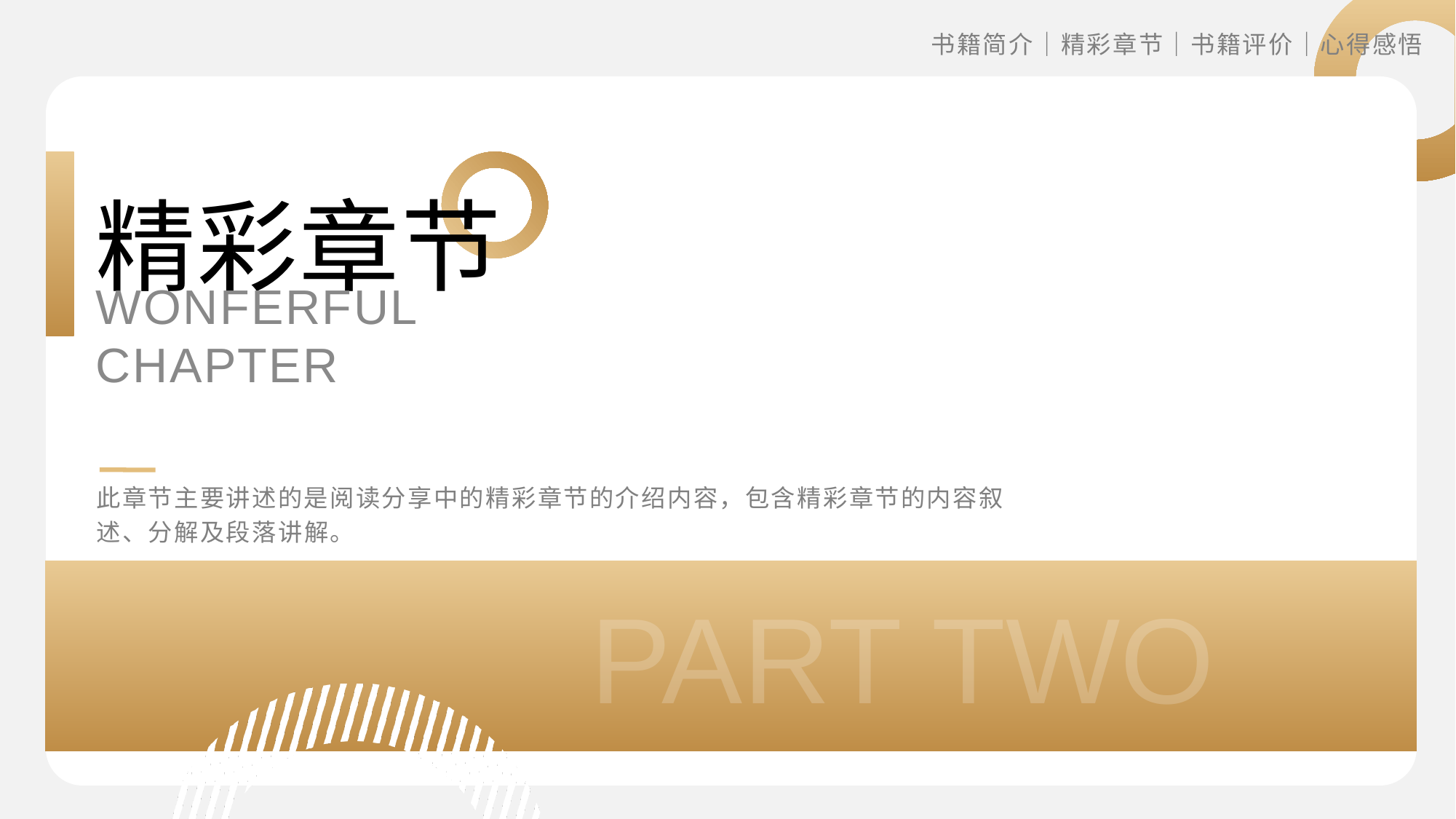

书籍简介｜精彩章节｜书籍评价｜心得感悟

精彩章节
WONFERFUL CHAPTER
此章节主要讲述的是阅读分享中的精彩章节的介绍内容，包含精彩章节的内容叙述、分解及段落讲解。
PART TWO